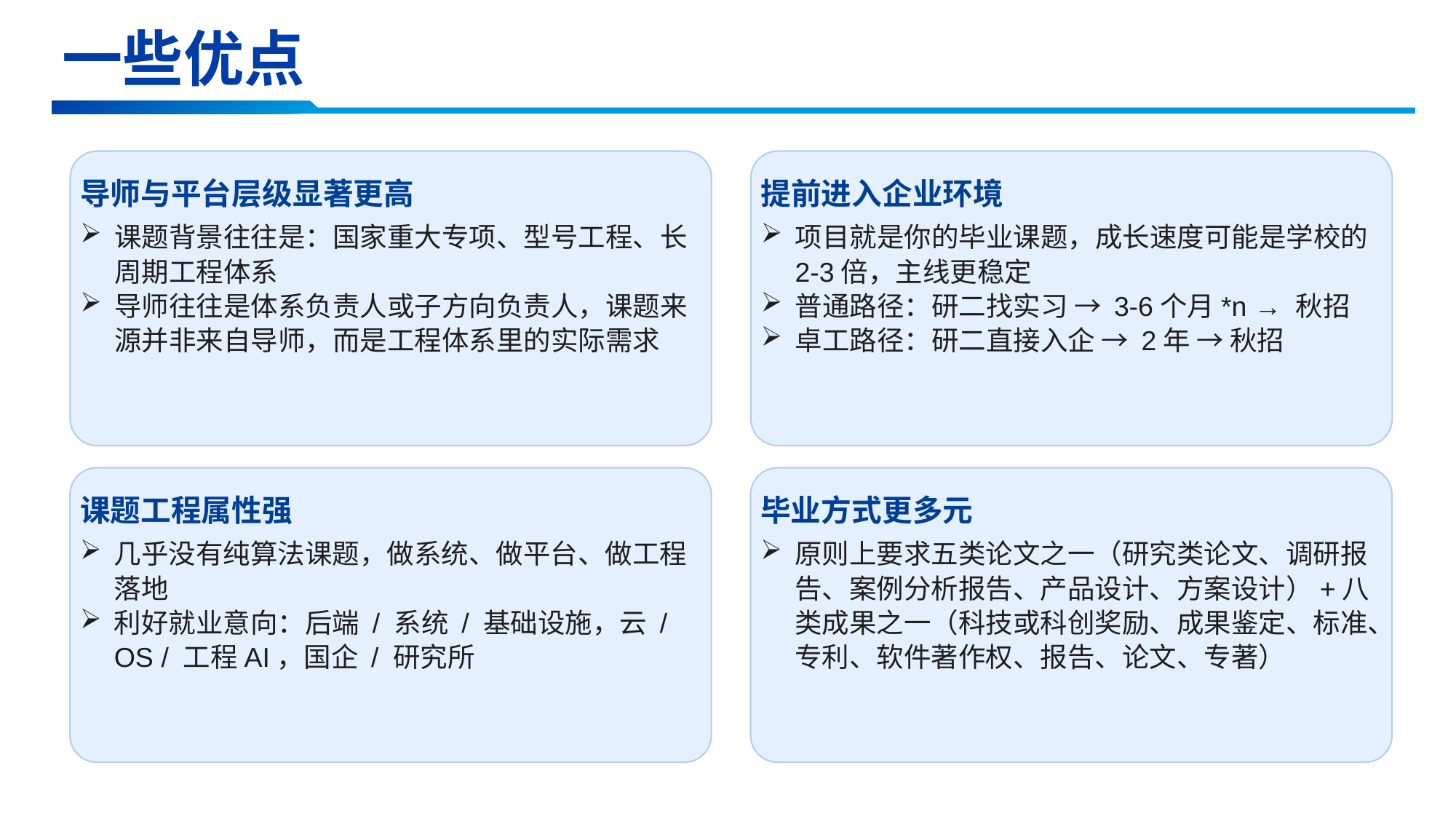

一些优点
9

导师与平台层级显著更高
提前进入企业环境
课题背景往往是：国家重大专项、型号工程、长周期工程体系
导师往往是体系负责人或子方向负责人，课题来源并非来自导师，而是工程体系里的实际需求

项目就是你的毕业课题，成长速度可能是学校的2-3倍，主线更稳定
普通路径：研二找实习 → 3-6个月*n → 秋招
卓工路径：研二直接入企 → 2年 → 秋招

毕业方式更多元
课题工程属性强
几乎没有纯算法课题，做系统、做平台、做工程落地
利好就业意向：后端 / 系统 / 基础设施，云 / OS / 工程AI，国企 / 研究所
原则上要求五类论文之一（研究类论文、调研报告、案例分析报告、产品设计、方案设计）+八类成果之一（科技或科创奖励、成果鉴定、标准、专利、软件著作权、报告、论文、专著）